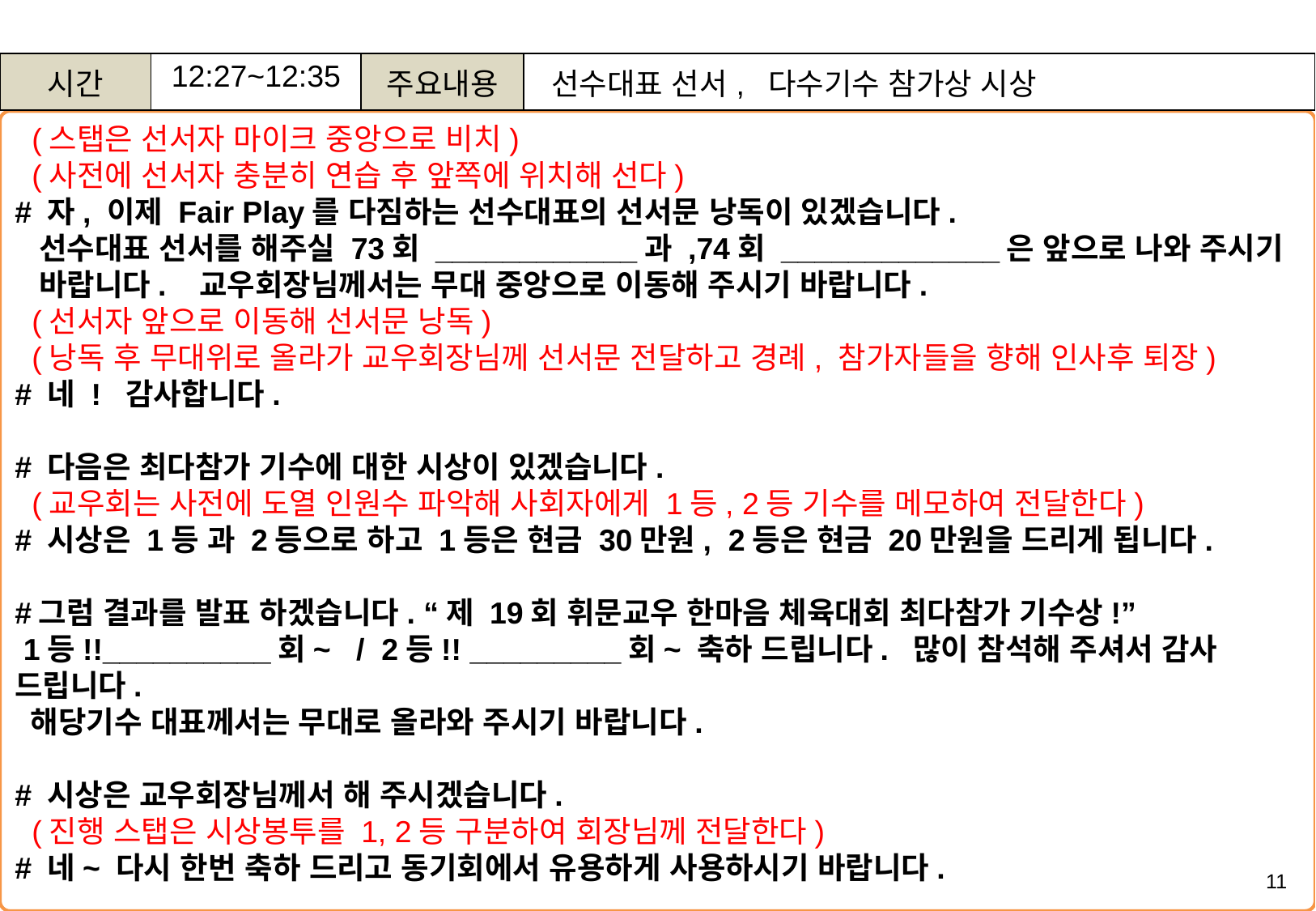

| 시간 | 12:27~12:35 | 주요내용 | 선수대표 선서, 다수기수 참가상 시상 |
| --- | --- | --- | --- |
  (스탭은 선서자 마이크 중앙으로 비치)
  (사전에 선서자 충분히 연습 후 앞쪽에 위치해 선다)
# 자, 이제 Fair Play를 다짐하는 선수대표의 선서문 낭독이 있겠습니다.
  선수대표 선서를 해주실 73회 ____________과 ,74회 _____________은 앞으로 나와 주시기
  바랍니다.   교우회장님께서는 무대 중앙으로 이동해 주시기 바랍니다.
  (선서자 앞으로 이동해 선서문 낭독)
  (낭독 후 무대위로 올라가 교우회장님께 선서문 전달하고 경례, 참가자들을 향해 인사후 퇴장)
# 네 !  감사합니다.

# 다음은 최다참가 기수에 대한 시상이 있겠습니다.
  (교우회는 사전에 도열 인원수 파악해 사회자에게 1등, 2등 기수를 메모하여 전달한다)
# 시상은 1등 과 2등으로 하고 1등은 현금 30만원,  2등은 현금 20만원을 드리게 됩니다.

#그럼 결과를 발표 하겠습니다. “제 19회 휘문교우 한마음 체육대회 최다참가 기수상!”
 1등!!__________회~   /  2등!! _________회~ 축하 드립니다.  많이 참석해 주셔서 감사 드립니다.
 해당기수 대표께서는 무대로 올라와 주시기 바랍니다.

# 시상은 교우회장님께서 해 주시겠습니다.
  (진행 스탭은 시상봉투를 1, 2등 구분하여 회장님께 전달한다)
# 네~ 다시 한번 축하 드리고 동기회에서 유용하게 사용하시기 바랍니다.

11